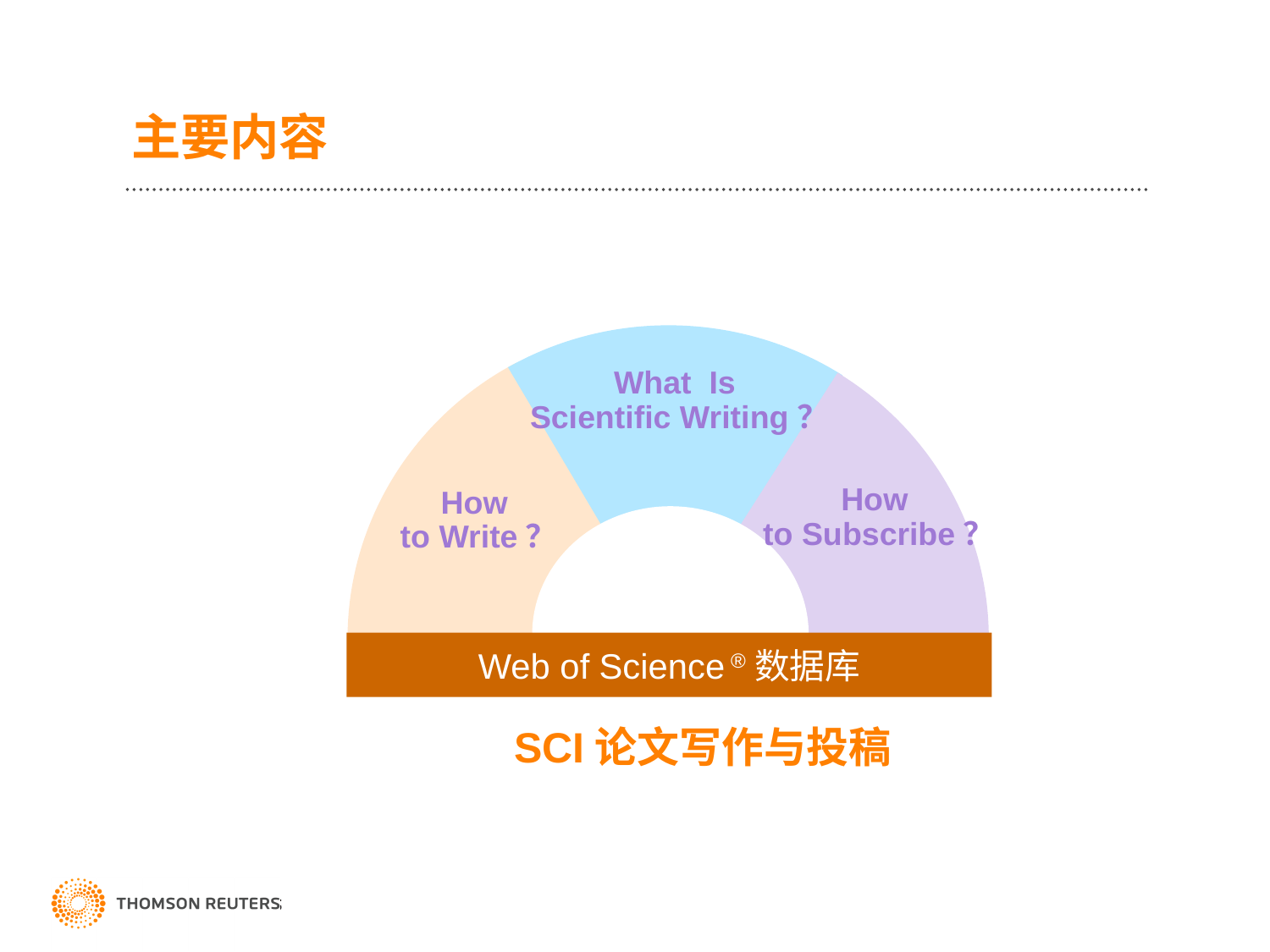

主要内容

What  Is
Scientific Writing？
How
to Subscribe？
How
to Write？
Web of Science ®数据库
SCI论文写作与投稿